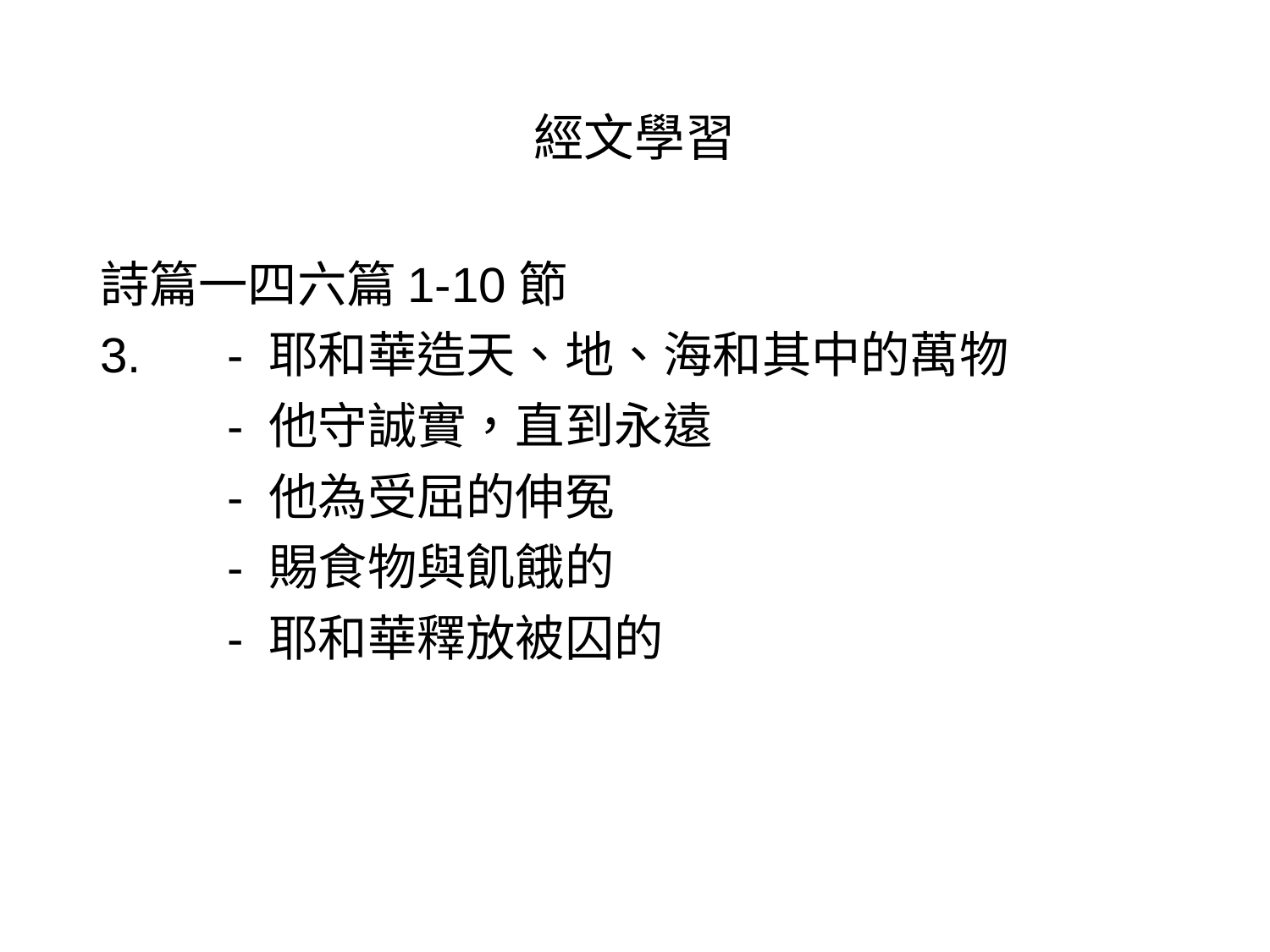

# 經文學習
詩篇一四六篇1-10節
3. 	- 耶和華造天、地、海和其中的萬物
	- 他守誠實，直到永遠
	- 他為受屈的伸冤
	- 賜食物與飢餓的
	- 耶和華釋放被囚的